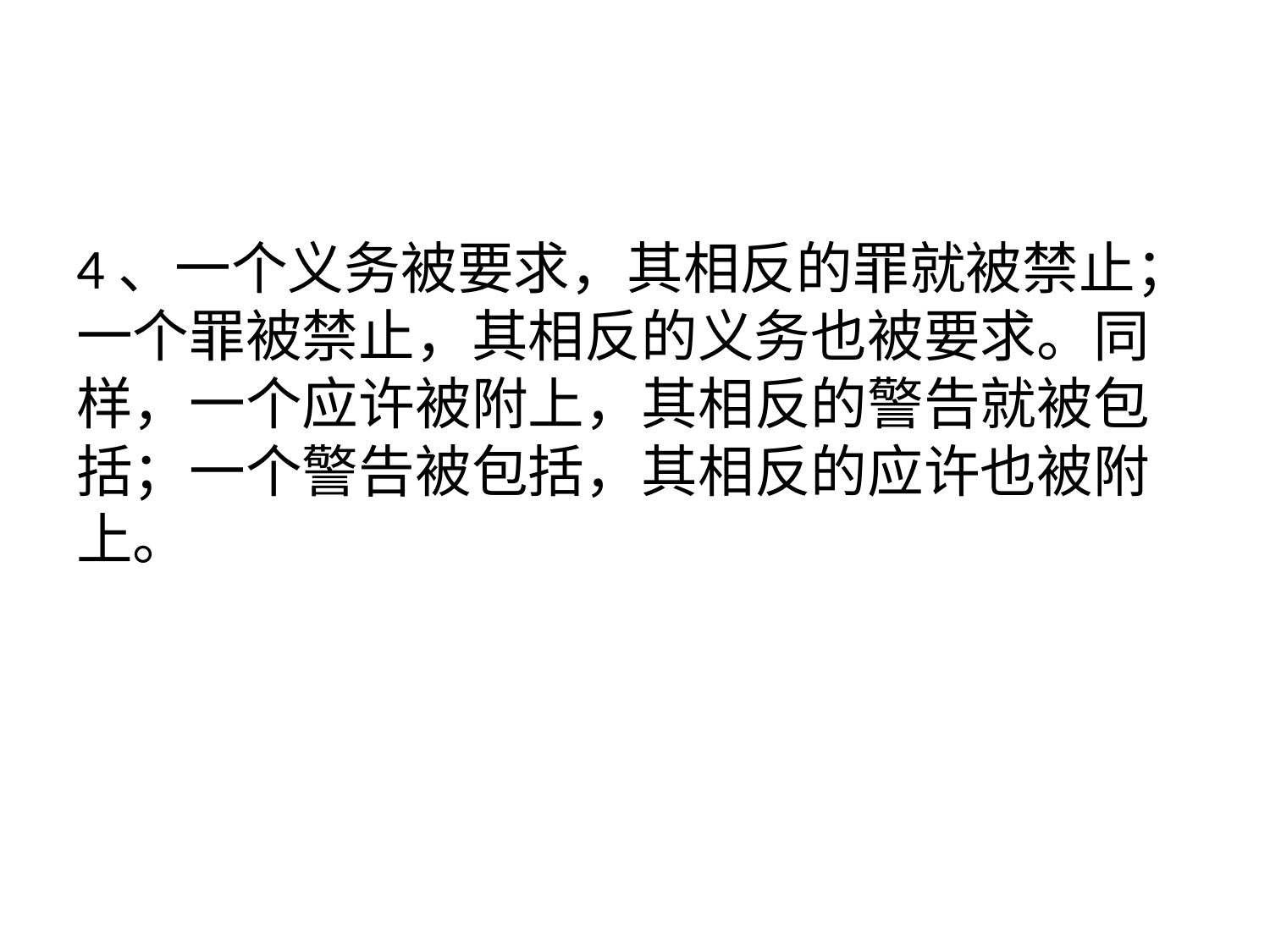

#
4、一个义务被要求，其相反的罪就被禁止；一个罪被禁止，其相反的义务也被要求。同样，一个应许被附上，其相反的警告就被包括；一个警告被包括，其相反的应许也被附上。